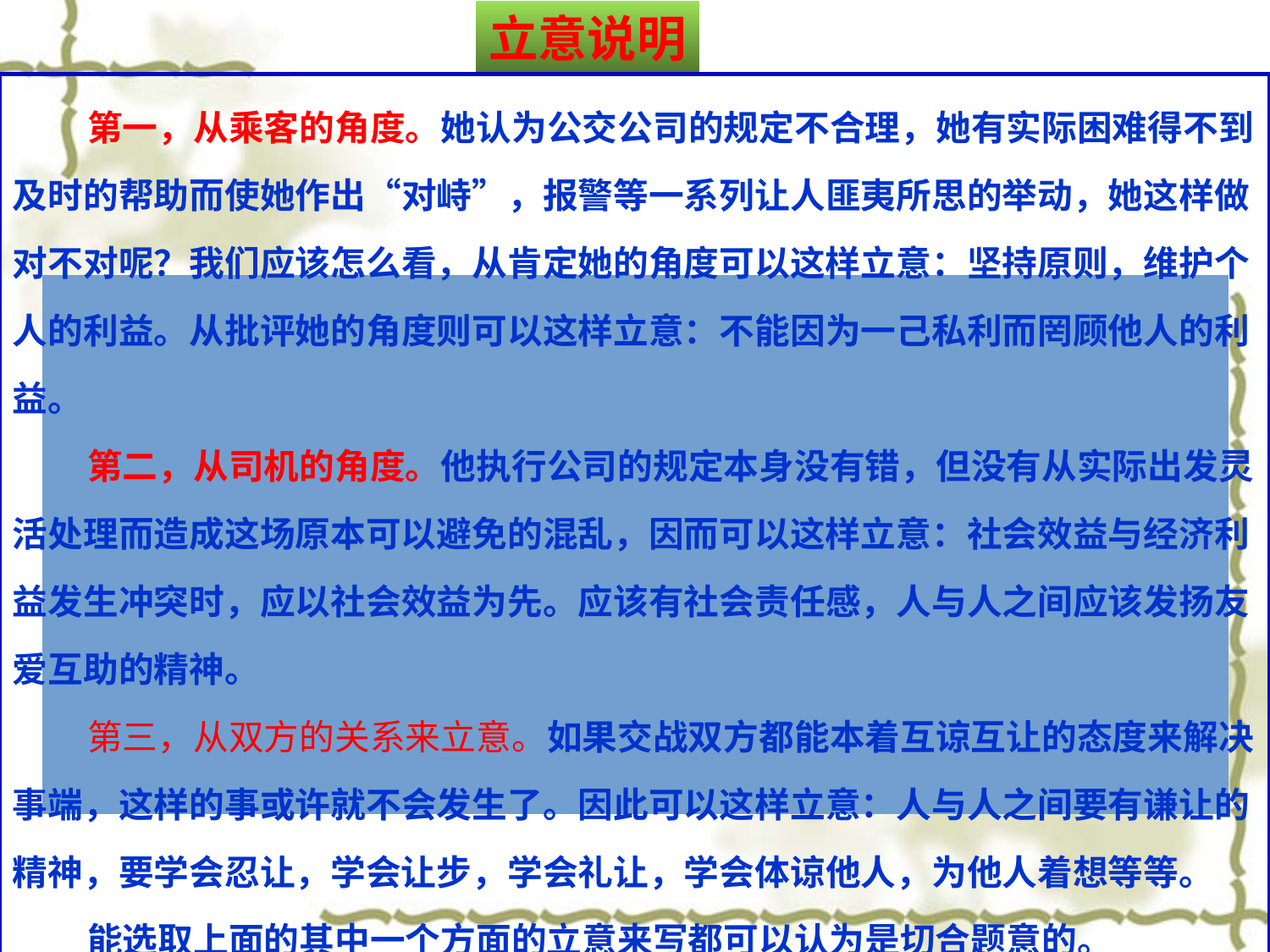

立意说明
   第一，从乘客的角度。她认为公交公司的规定不合理，她有实际困难得不到及时的帮助而使她作出“对峙”，报警等一系列让人匪夷所思的举动，她这样做对不对呢？我们应该怎么看，从肯定她的角度可以这样立意：坚持原则，维护个人的利益。从批评她的角度则可以这样立意：不能因为一己私利而罔顾他人的利益。
   第二，从司机的角度。他执行公司的规定本身没有错，但没有从实际出发灵活处理而造成这场原本可以避免的混乱，因而可以这样立意：社会效益与经济利益发生冲突时，应以社会效益为先。应该有社会责任感，人与人之间应该发扬友爱互助的精神。
   第三，从双方的关系来立意。如果交战双方都能本着互谅互让的态度来解决事端，这样的事或许就不会发生了。因此可以这样立意：人与人之间要有谦让的精神，要学会忍让，学会让步，学会礼让，学会体谅他人，为他人着想等等。
   能选取上面的其中一个方面的立意来写都可以认为是切合题意的。
#